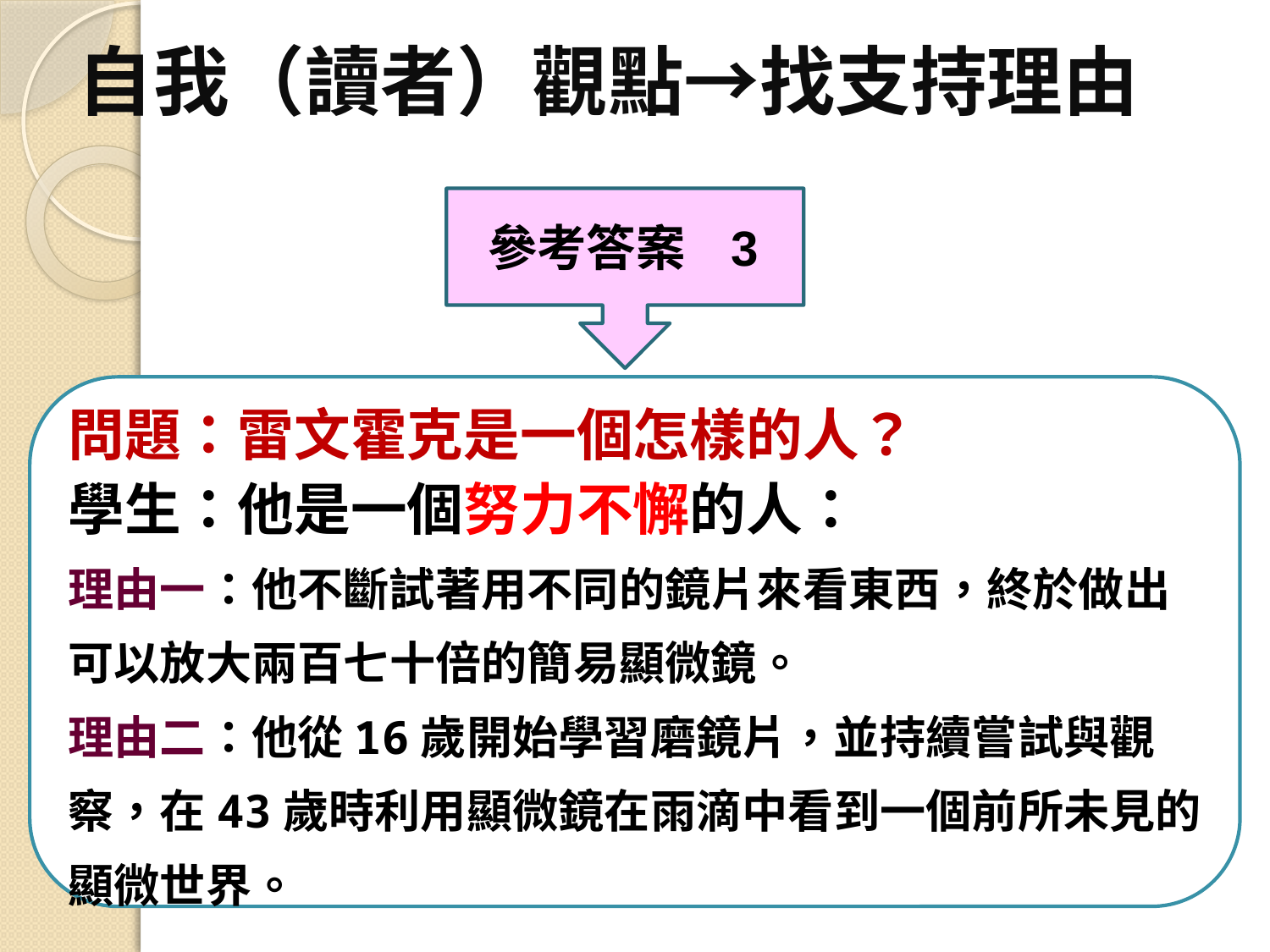

# 自我（讀者）觀點→找支持理由
  參考答案   3

問題：雷文霍克是一個怎樣的人？
學生：他是一個努力不懈的人：
理由一：他不斷試著用不同的鏡片來看東西，終於做出可以放大兩百七十倍的簡易顯微鏡。
理由二：他從16歲開始學習磨鏡片，並持續嘗試與觀察，在43歲時利用顯微鏡在雨滴中看到一個前所未見的顯微世界。